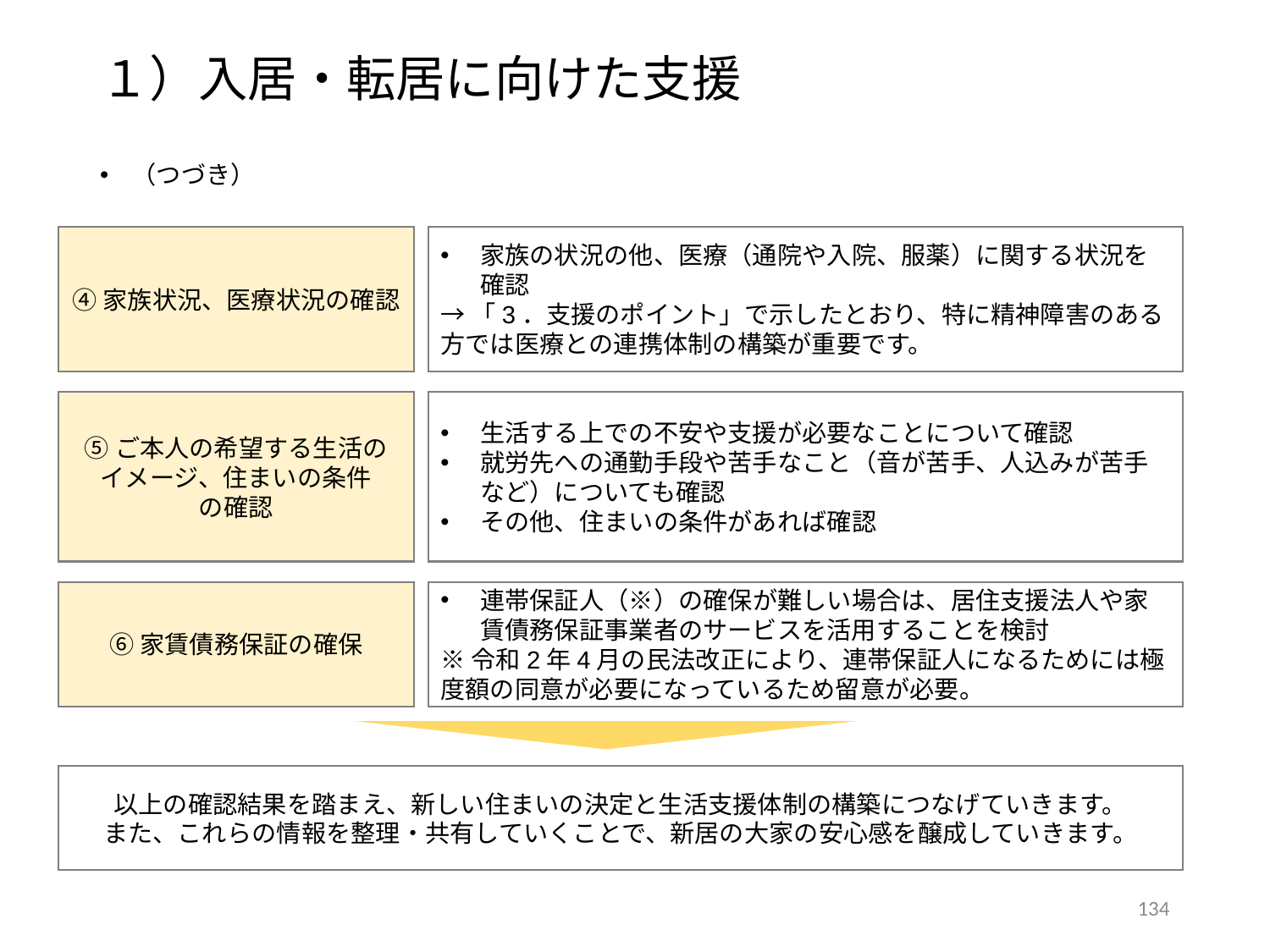

１）入居・転居に向けた支援
（つづき）
④家族状況、医療状況の確認
家族の状況の他、医療（通院や入院、服薬）に関する状況を確認
→「3．支援のポイント」で示したとおり、特に精神障害のある方では医療との連携体制の構築が重要です。
生活する上での不安や支援が必要なことについて確認
就労先への通勤手段や苦手なこと（音が苦手、人込みが苦手など）についても確認
その他、住まいの条件があれば確認
⑤ご本人の希望する生活の
イメージ、住まいの条件
の確認
連帯保証人（※）の確保が難しい場合は、居住支援法人や家賃債務保証事業者のサービスを活用することを検討
※令和2年4月の民法改正により、連帯保証人になるためには極度額の同意が必要になっているため留意が必要。
⑥家賃債務保証の確保

以上の確認結果を踏まえ、新しい住まいの決定と生活支援体制の構築につなげていきます。
また、これらの情報を整理・共有していくことで、新居の大家の安心感を醸成していきます。
134